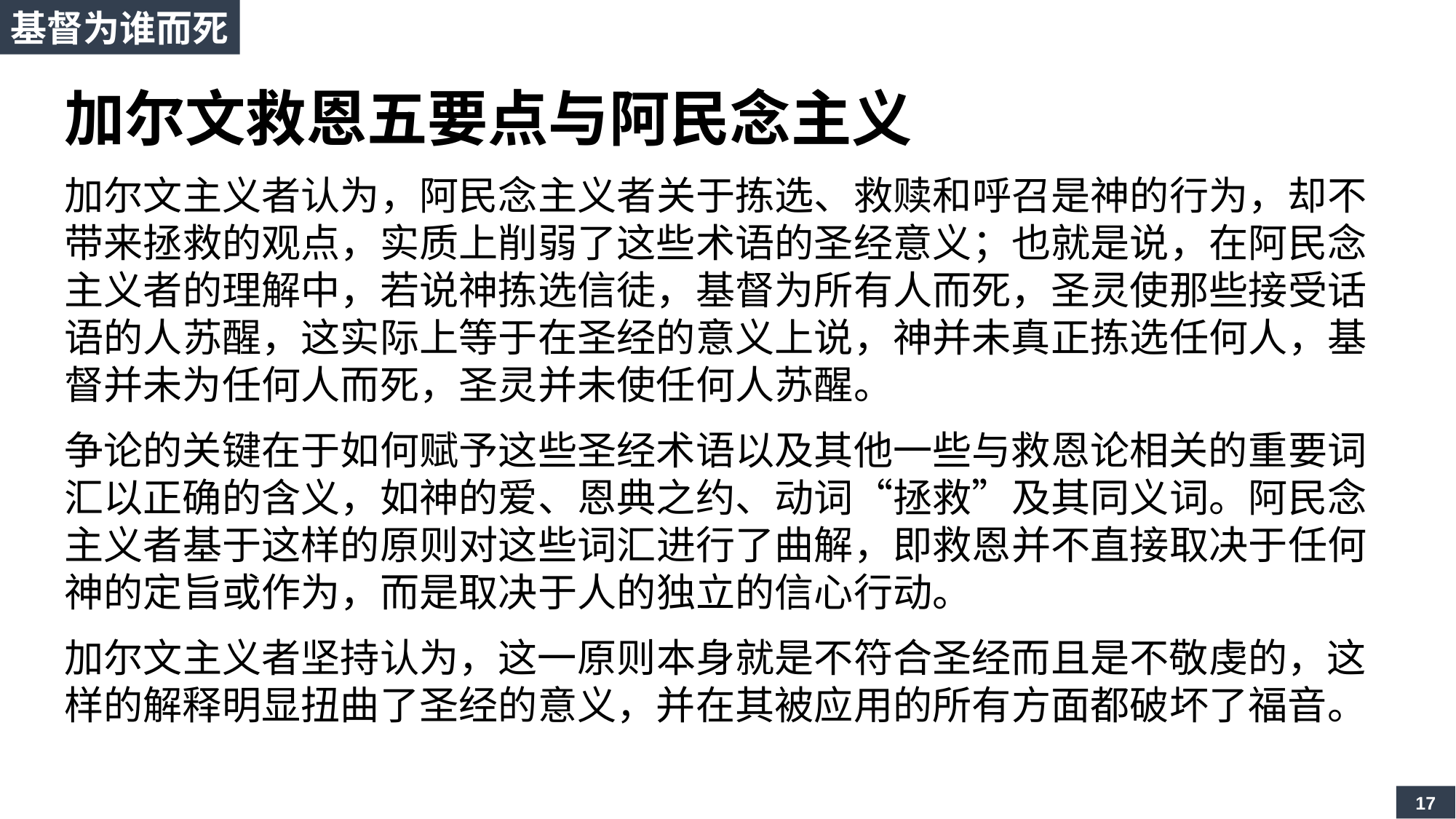

基督为谁而死
加尔文救恩五要点与阿民念主义
加尔文主义者认为，阿民念主义者关于拣选、救赎和呼召是神的行为，却不带来拯救的观点，实质上削弱了这些术语的圣经意义；也就是说，在阿民念主义者的理解中，若说神拣选信徒，基督为所有人而死，圣灵使那些接受话语的人苏醒，这实际上等于在圣经的意义上说，神并未真正拣选任何人，基督并未为任何人而死，圣灵并未使任何人苏醒。
争论的关键在于如何赋予这些圣经术语以及其他一些与救恩论相关的重要词汇以正确的含义，如神的爱、恩典之约、动词“拯救”及其同义词。阿民念主义者基于这样的原则对这些词汇进行了曲解，即救恩并不直接取决于任何神的定旨或作为，而是取决于人的独立的信心行动。
加尔文主义者坚持认为，这一原则本身就是不符合圣经而且是不敬虔的，这样的解释明显扭曲了圣经的意义，并在其被应用的所有方面都破坏了福音。
17